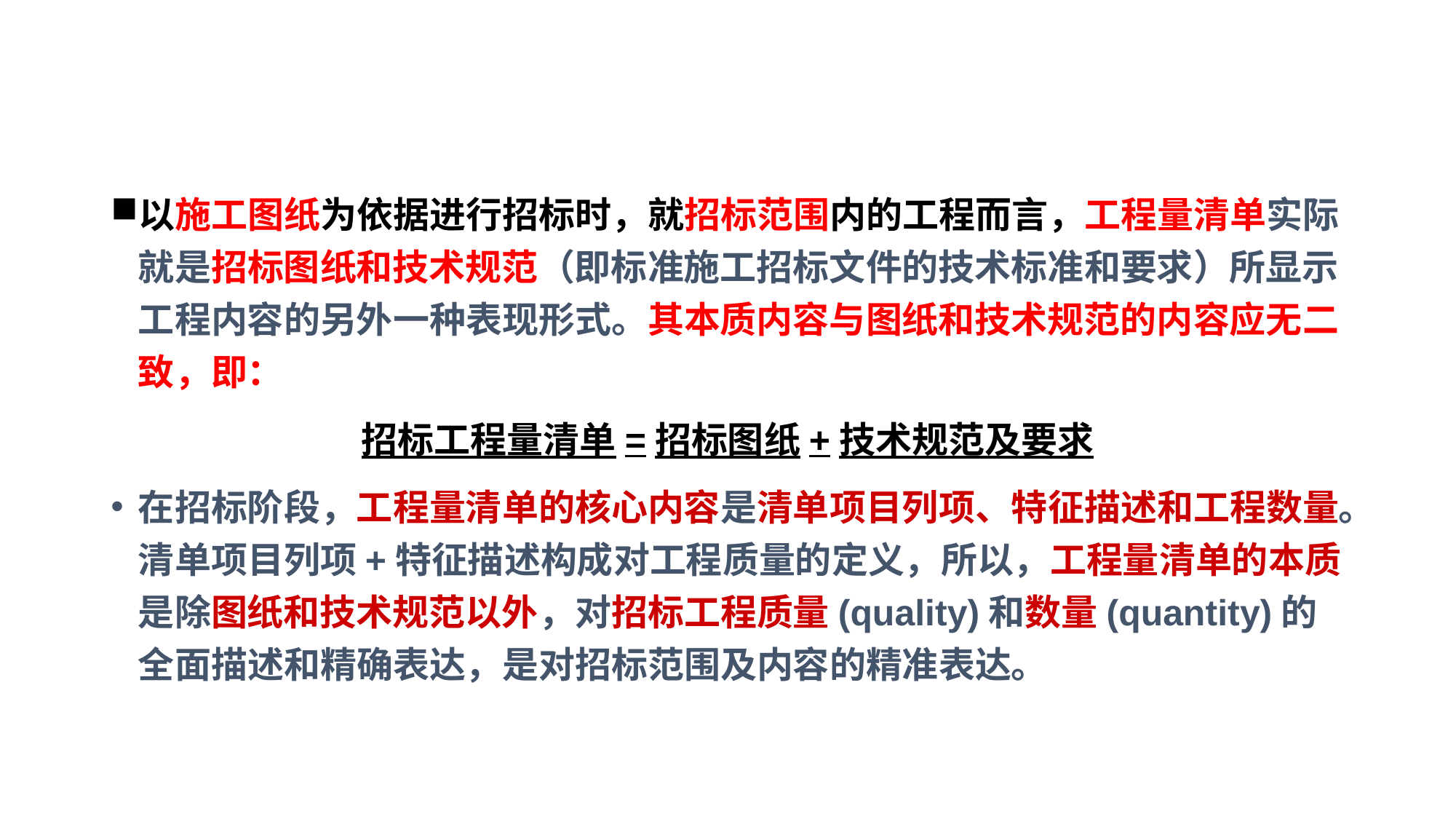

以施工图纸为依据进行招标时，就招标范围内的工程而言，工程量清单实际就是招标图纸和技术规范（即标准施工招标文件的技术标准和要求）所显示工程内容的另外一种表现形式。其本质内容与图纸和技术规范的内容应无二致，即：
招标工程量清单=招标图纸+技术规范及要求
在招标阶段，工程量清单的核心内容是清单项目列项、特征描述和工程数量。清单项目列项+特征描述构成对工程质量的定义，所以，工程量清单的本质是除图纸和技术规范以外，对招标工程质量(quality)和数量(quantity)的全面描述和精确表达，是对招标范围及内容的精准表达。